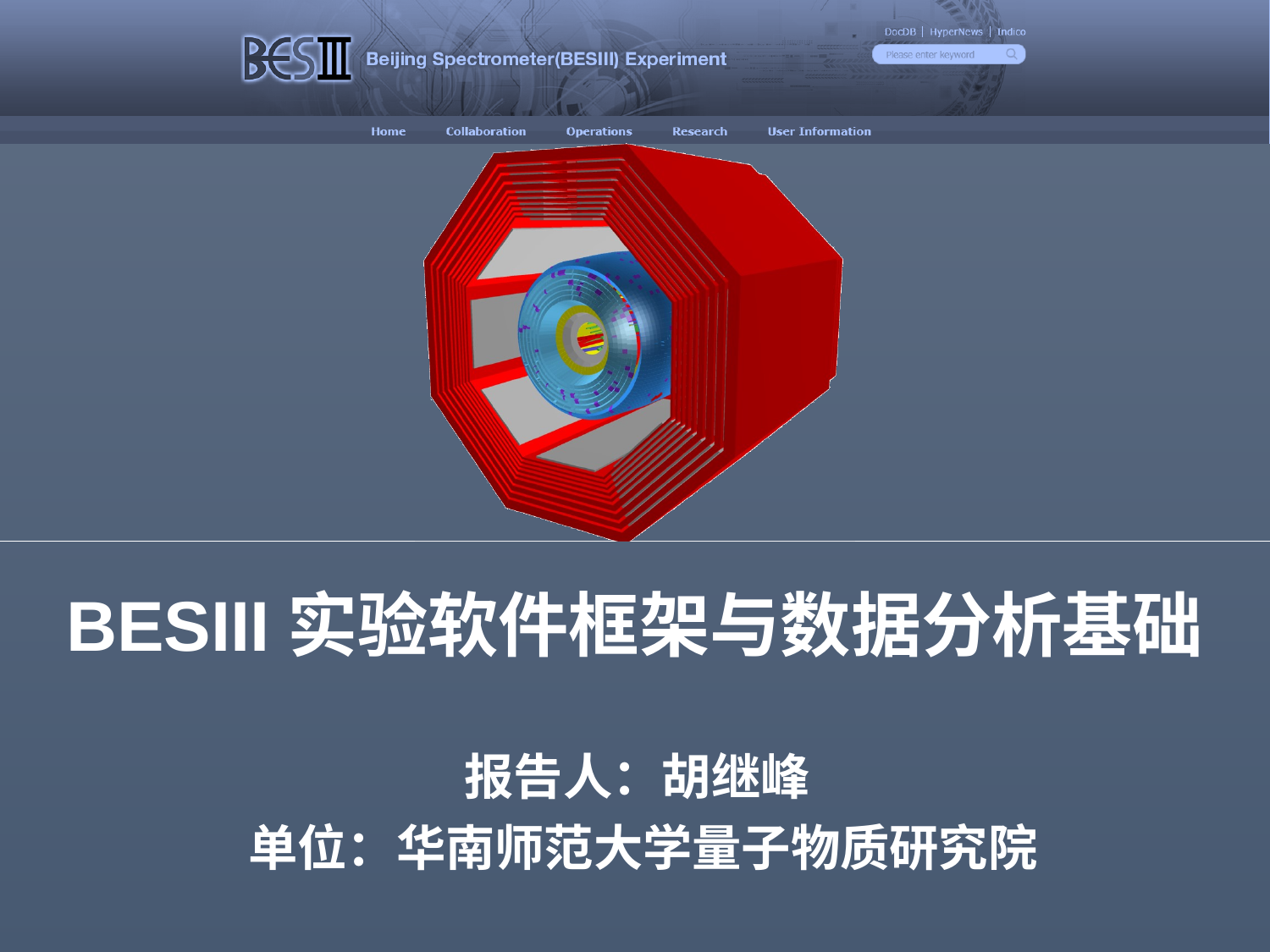

# BESIII实验软件框架与数据分析基础
报告人：胡继峰
单位：华南师范大学量子物质研究院